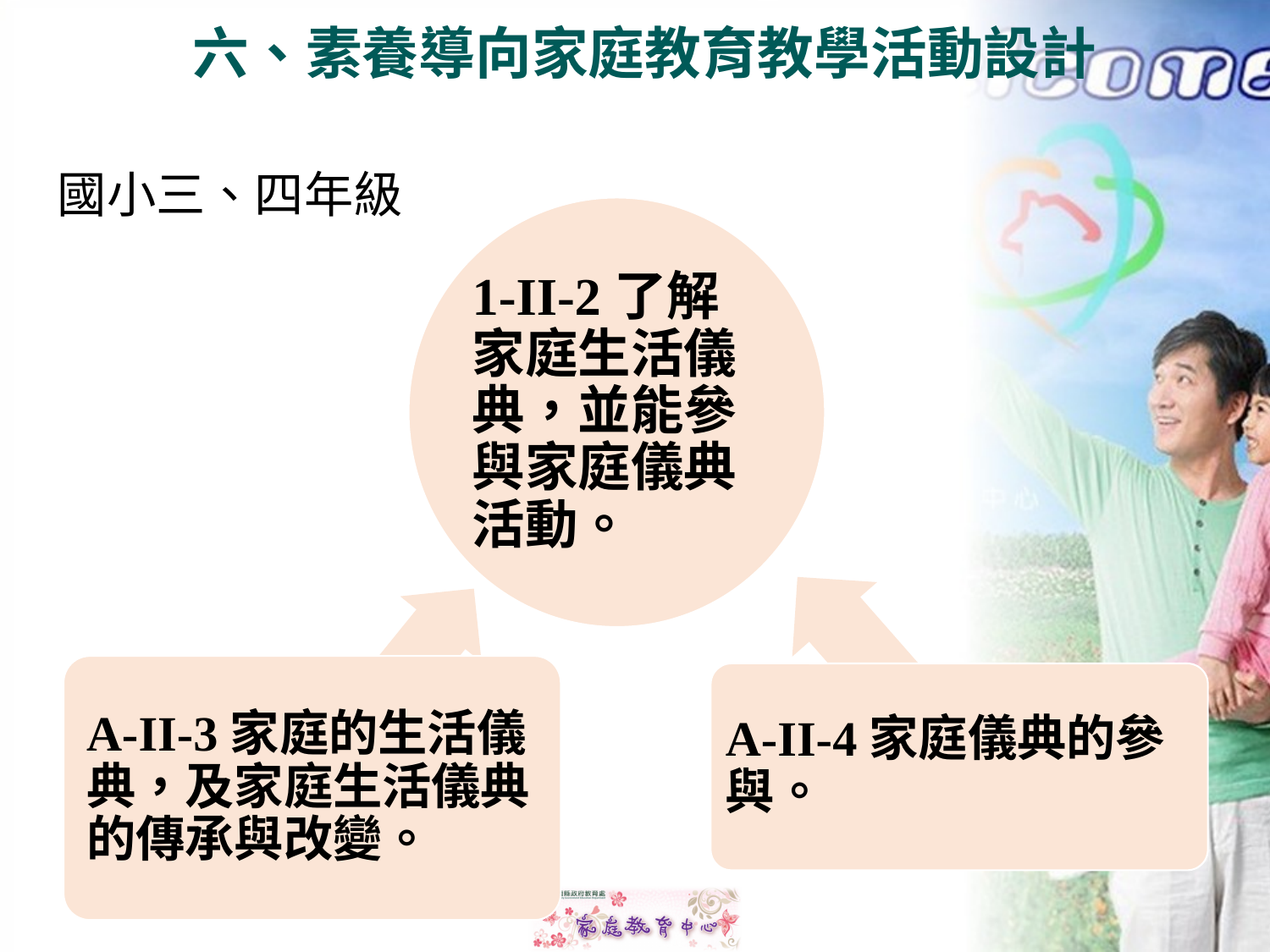

六、素養導向家庭教育教學活動設計

國小三、四年級
1-II-2了解家庭生活儀典，並能參與家庭儀典活動。
A-II-3家庭的生活儀典，及家庭生活儀典的傳承與改變。

A-II-4家庭儀典的參與。
77